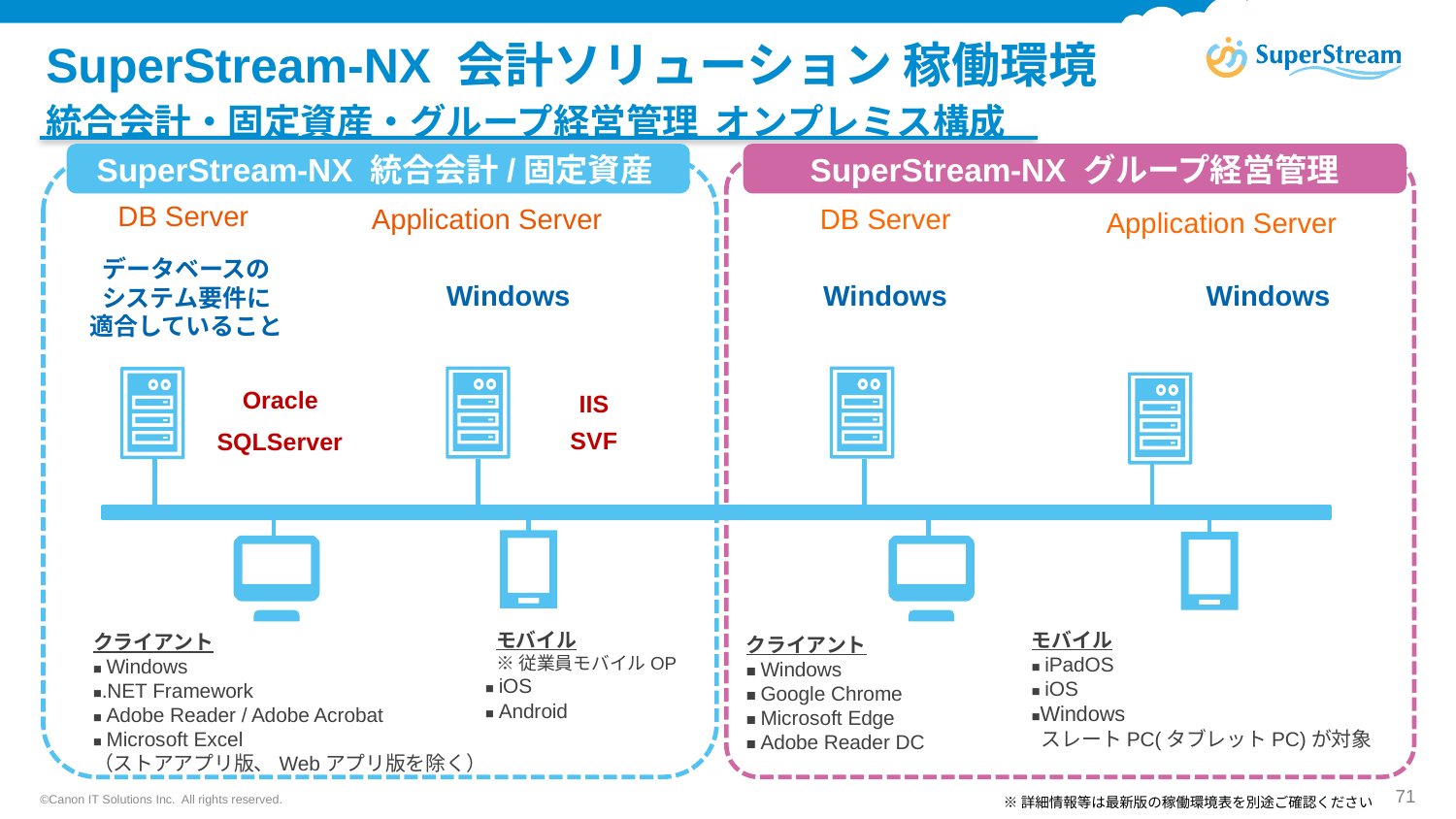

# SuperStream-NX 会計ソリューション 稼働環境
統合会計・固定資産・グループ経営管理  オンプレミス構成

SuperStream-NX 統合会計/固定資産
SuperStream-NX グループ経営管理

DB Server
Application Server
DB Server
Application Server
データベースの
システム要件に
適合していること
Windows
Windows
Windows

IIS
SVF
Oracle
SQLServer

モバイル
※従業員モバイルOP
モバイル
■ iPadOS
■ iOS
■Windows
 スレートPC(タブレットPC)が対象
クライアント
■ Windows
■.NET Framework
■ Adobe Reader / Adobe Acrobat
■ Microsoft Excel
（ストアアプリ版、Webアプリ版を除く）

クライアント
■ Windows
■ Google Chrome
■ Microsoft Edge
■ Adobe Reader DC

■ iOS
■ Android
©Canon IT Solutions Inc.  All rights reserved.
71
※詳細情報等は最新版の稼働環境表を別途ご確認ください